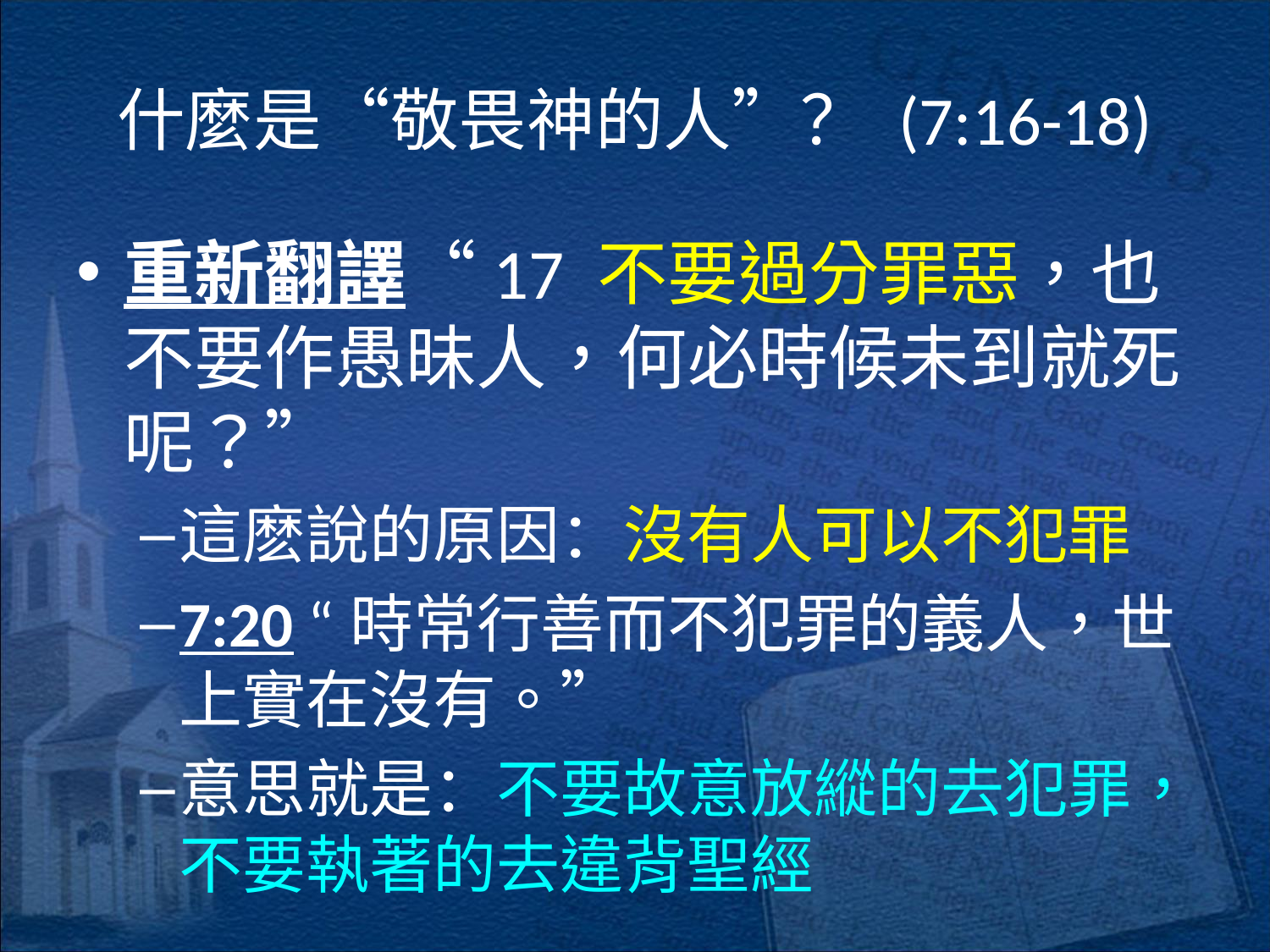

# 什麼是“敬畏神的人”？ (7:16-18)
重新翻譯“17 不要過分罪惡，也不要作愚昧人，何必時候未到就死呢？”
這麽說的原因：沒有人可以不犯罪
7:20 “時常行善而不犯罪的義人，世上實在沒有。”
意思就是：不要故意放縱的去犯罪，不要執著的去違背聖經